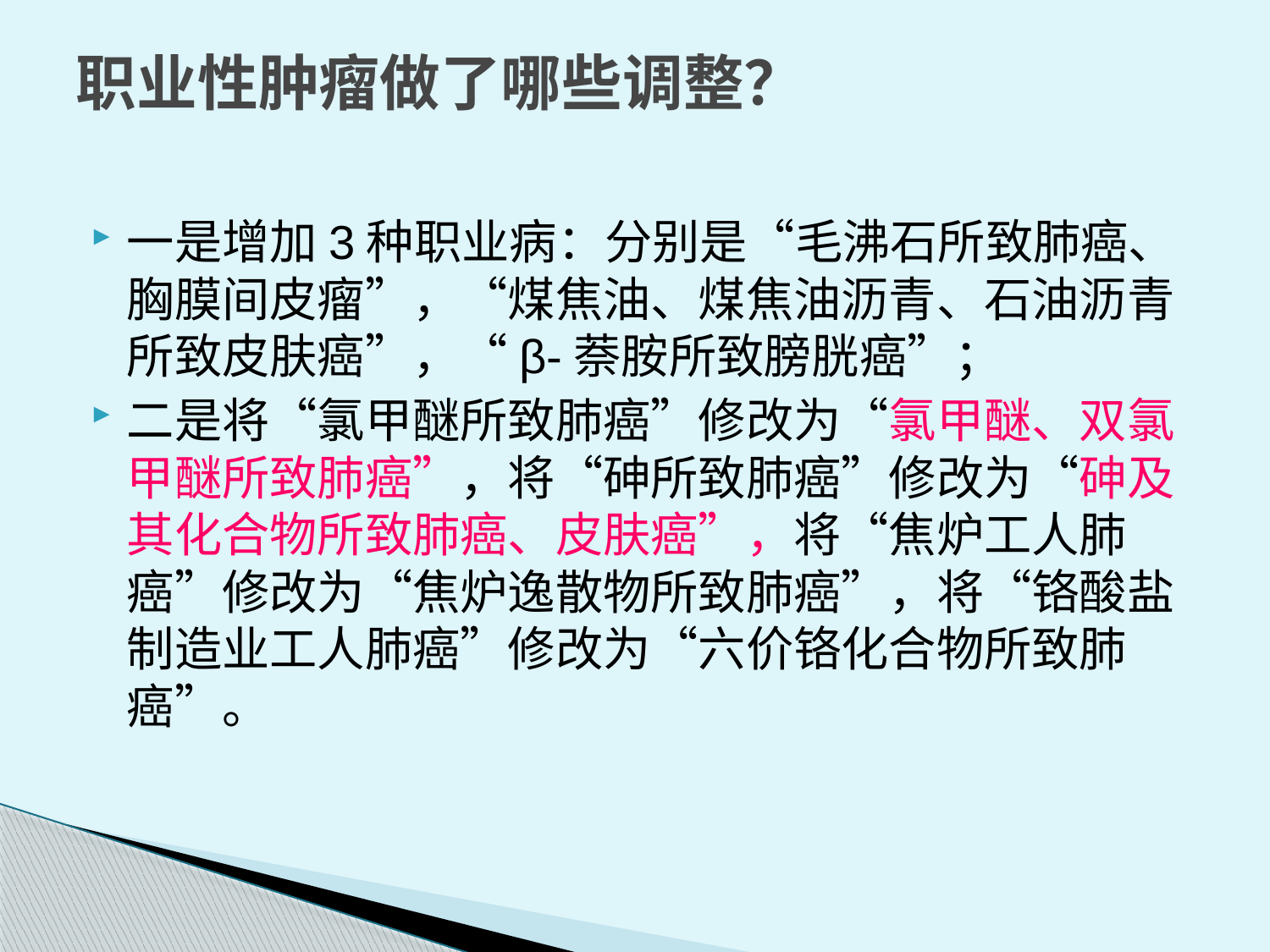

# 职业性肿瘤做了哪些调整？
一是增加3种职业病：分别是“毛沸石所致肺癌、胸膜间皮瘤”，“煤焦油、煤焦油沥青、石油沥青所致皮肤癌”，“β-萘胺所致膀胱癌”；
二是将“氯甲醚所致肺癌”修改为“氯甲醚、双氯甲醚所致肺癌”，将“砷所致肺癌”修改为“砷及其化合物所致肺癌、皮肤癌”，将“焦炉工人肺癌”修改为“焦炉逸散物所致肺癌”，将“铬酸盐制造业工人肺癌”修改为“六价铬化合物所致肺癌”。